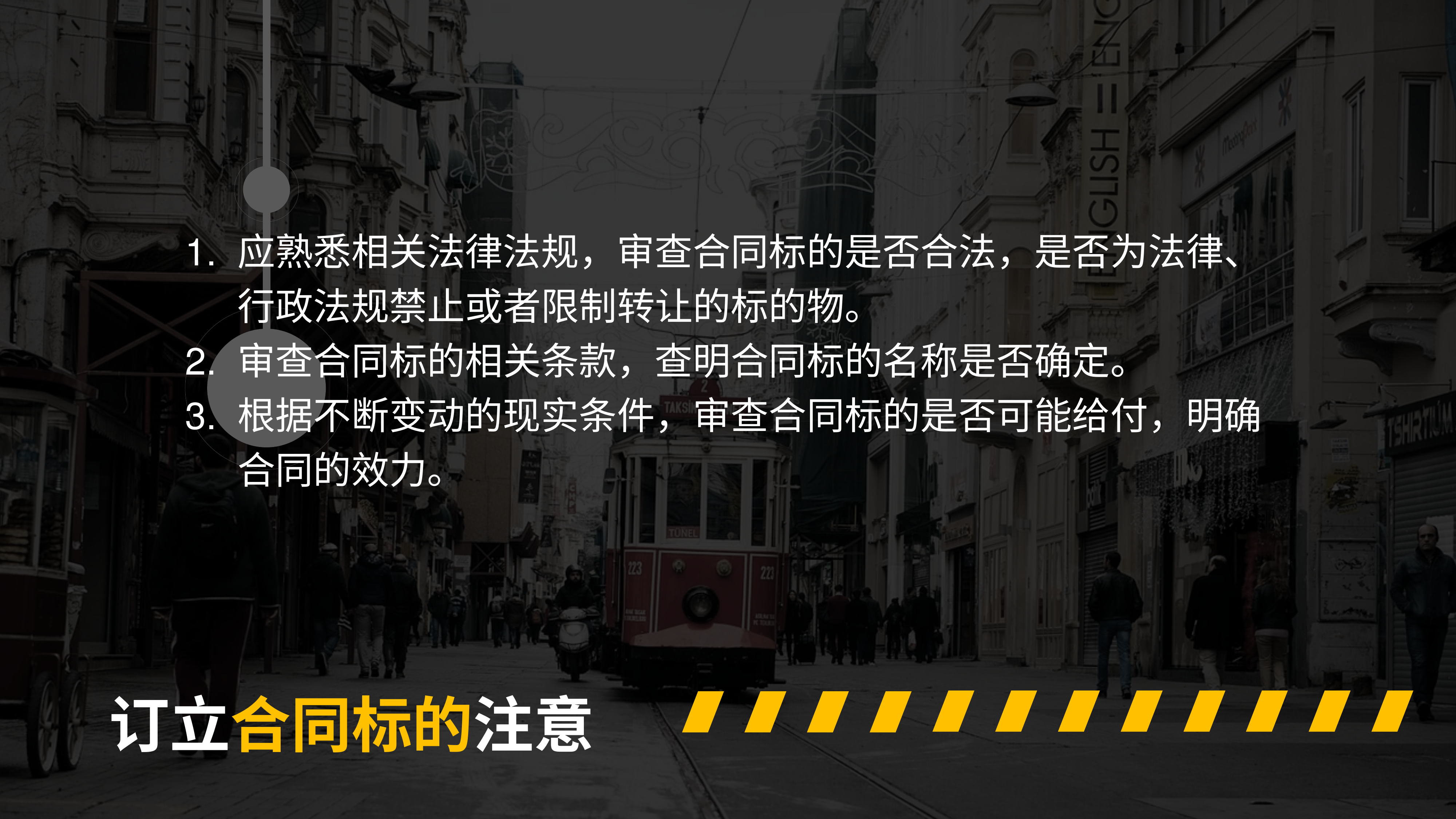

应熟悉相关法律法规，审查合同标的是否合法，是否为法律、行政法规禁止或者限制转让的标的物。
审查合同标的相关条款，查明合同标的名称是否确定。
根据不断变动的现实条件，审查合同标的是否可能给付，明确合同的效力。

订立合同标的注意